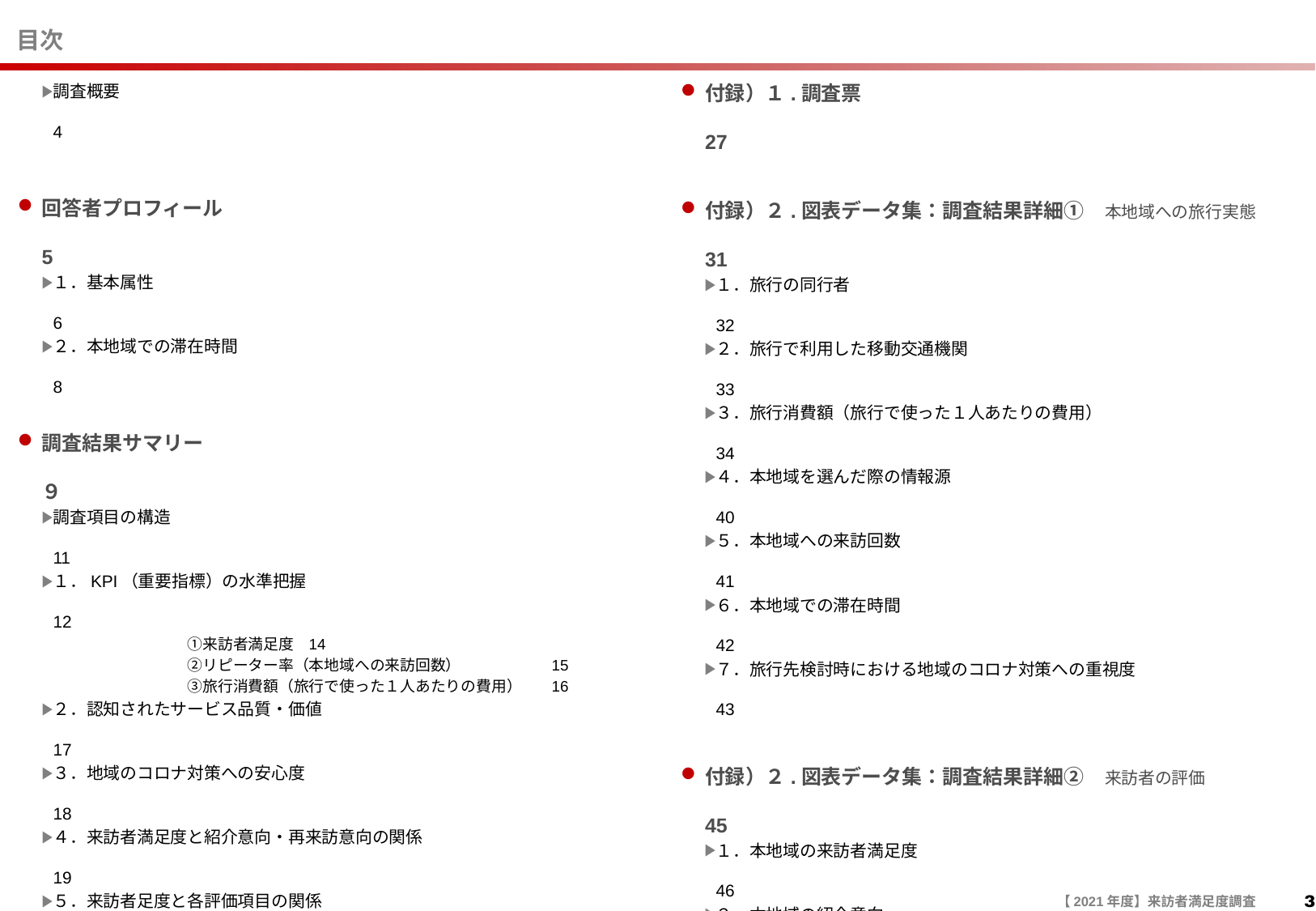

# 目次
調査概要	4

回答者プロフィール	5
１．基本属性	6
２．本地域での滞在時間	8

調査結果サマリー	９
調査項目の構造	11
１．KPI（重要指標）の水準把握	12
　　　	①来訪者満足度	14
　　　	②リピーター率（本地域への来訪回数）	15
　　　	③旅行消費額（旅行で使った１人あたりの費用）	16
２．認知されたサービス品質・価値	17
３．地域のコロナ対策への安心度	18
４．来訪者満足度と紹介意向・再来訪意向の関係	19
５．来訪者足度と各評価項目の関係	20

　　参考）再来訪意向と各評価項目の関係	22
　　参考）各評価項目間の関係（相関係数一覧）	23

６．訪問場所やスポット、イベント、体験したこと	24

調査結果からの考察	25

付録）１.調査票	27

付録）２.図表データ集：調査結果詳細①　本地域への旅行実態	31
１．旅行の同行者	32
２．旅行で利用した移動交通機関	33
３．旅行消費額（旅行で使った１人あたりの費用）	34
４．本地域を選んだ際の情報源	40
５．本地域への来訪回数	41
６．本地域での滞在時間	42
７．旅行先検討時における地域のコロナ対策への重視度	43

付録）２.図表データ集：調査結果詳細②　来訪者の評価	45
１．本地域の来訪者満足度　	46
２．本地域の紹介意向	47
３．本地域への１年以内再来訪意向	48
４．認知されたサービス品質・価値	49
５．地域のコロナ対策への安心度	56
６．本地域での観光における不満点・改善点	57
・具体的な内容	58

付録）３.図表データ集：調査結果詳細③	59
１．訪問場所やスポット、イベント、体験したこと	60

3
【2021年度】来訪者満足度調査